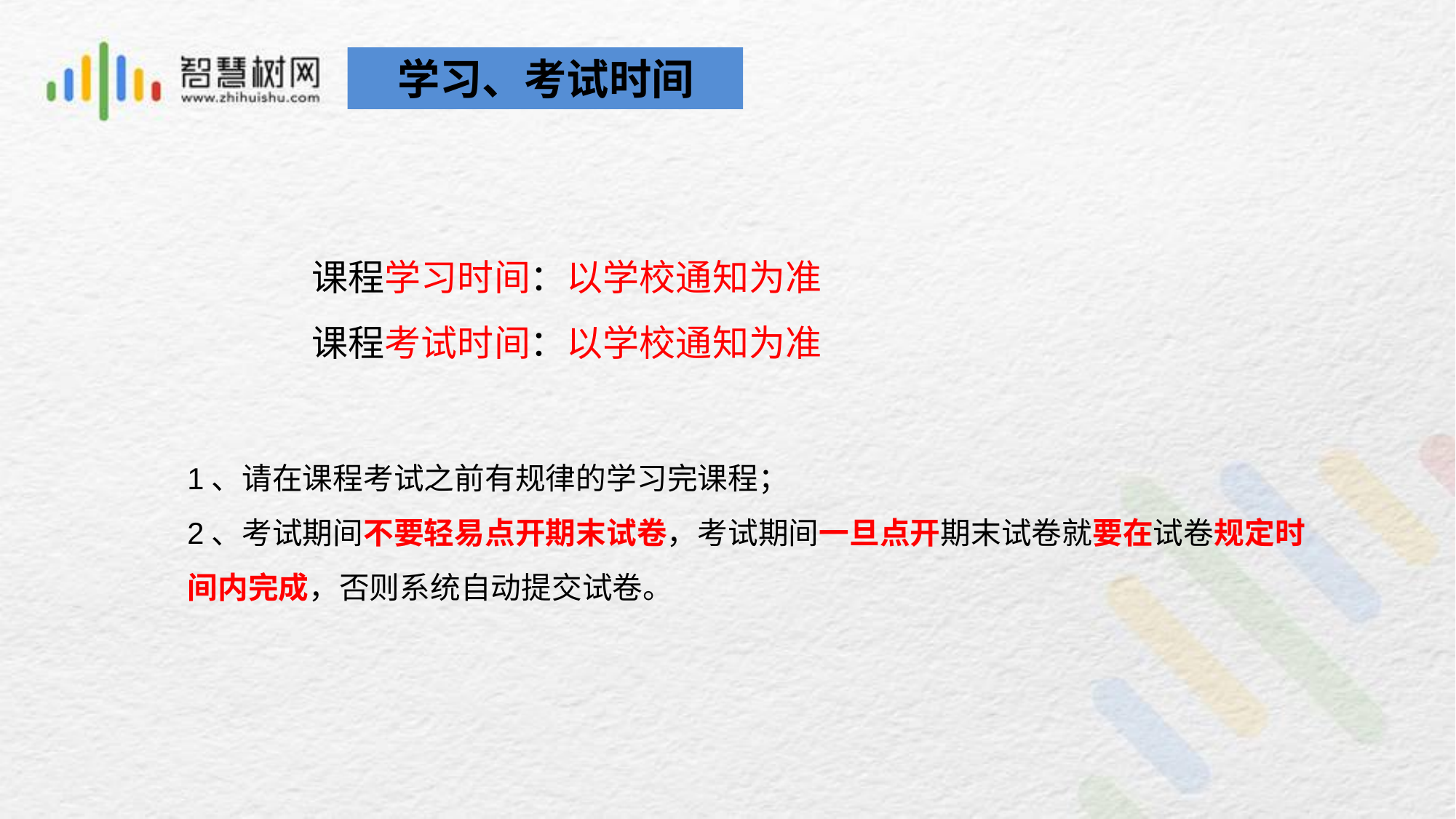

学习、考试时间
课程学习时间：以学校通知为准
课程考试时间：以学校通知为准
1、请在课程考试之前有规律的学习完课程；
2、考试期间不要轻易点开期末试卷，考试期间一旦点开期末试卷就要在试卷规定时间内完成，否则系统自动提交试卷。